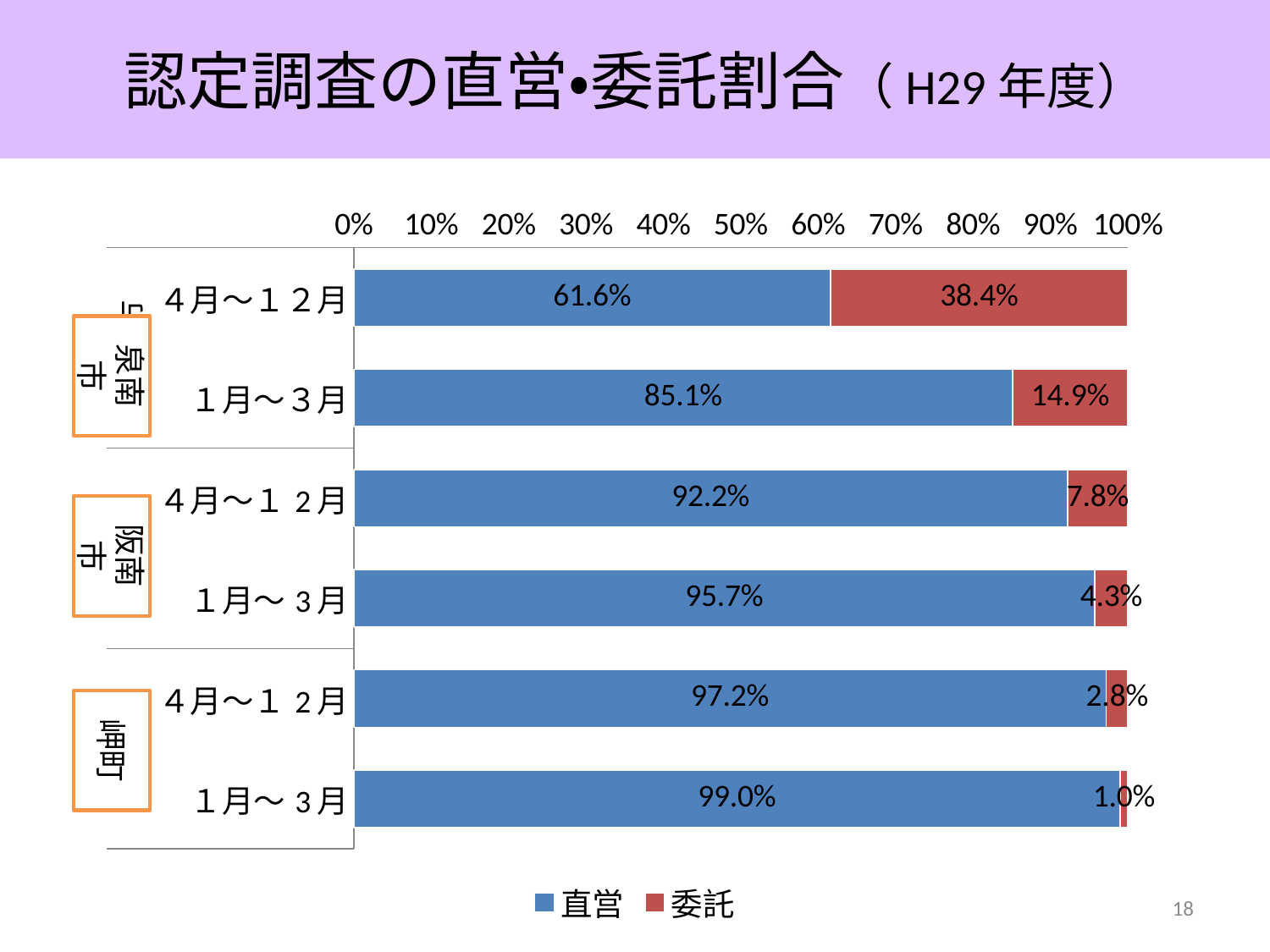

# 認定調査の直営・委託割合（H29年度）

### Chart

| Category | 直営 | 委託 |
|---|---|---|
| ４月～１２月 | 0.6157024793388429 | 0.384297520661157 |
| １月～３月 | 0.8509803921568627 | 0.14901960784313725 |
| ４月～１2月 | 0.922 | 0.078 |
| １月～3月 | 0.957 | 0.043 |
| ４月～１2月 | 0.972 | 0.028 |
| １月～3月 | 0.99 | 0.01 |
泉南市
阪南市
岬町
18